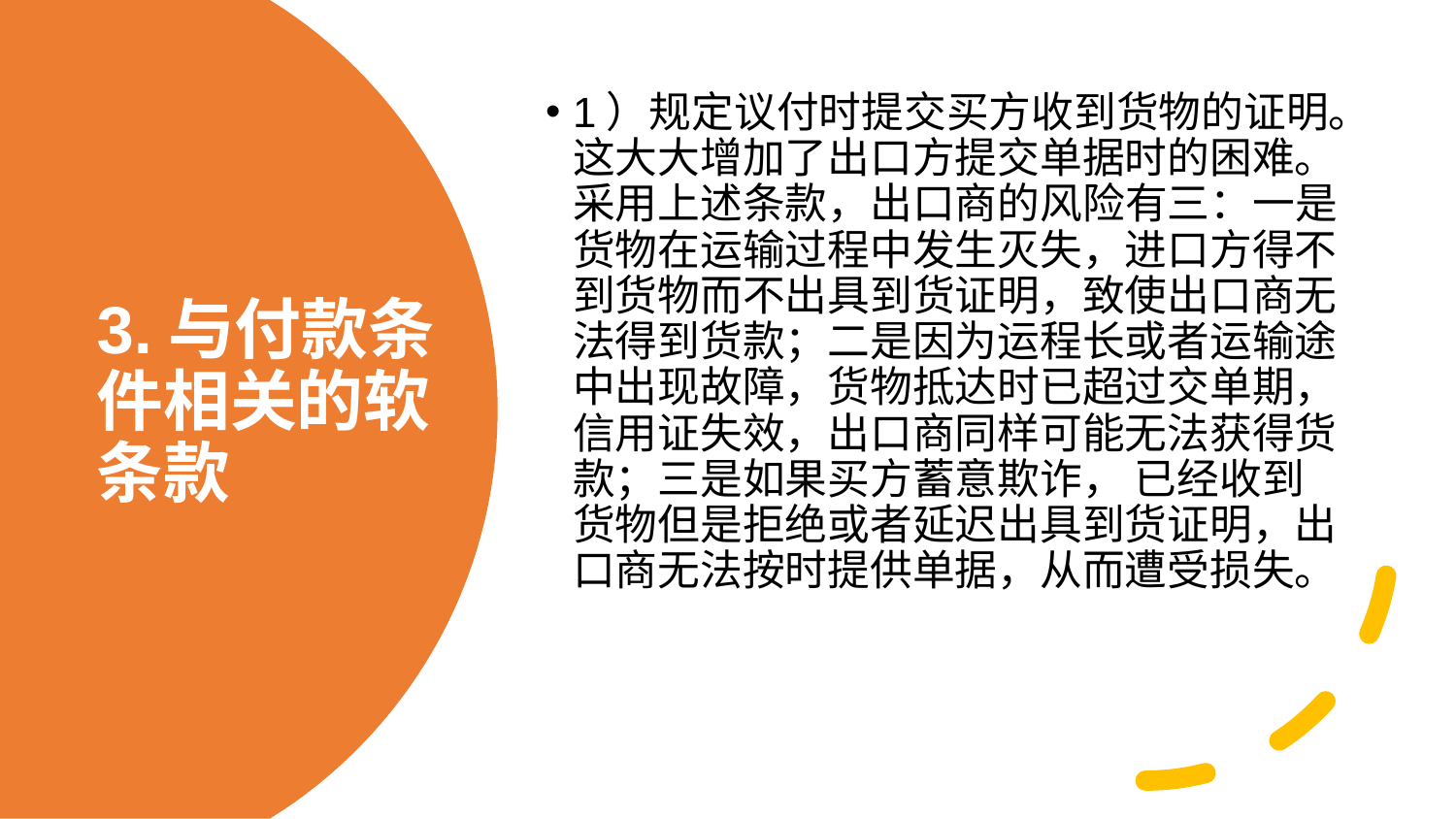

1）规定议付时提交买方收到货物的证明。这大大增加了出口方提交单据时的困难。采用上述条款，出口商的风险有三：一是货物在运输过程中发生灭失，进口方得不到货物而不出具到货证明，致使出口商无法得到货款；二是因为运程长或者运输途中出现故障，货物抵达时已超过交单期，信用证失效，出口商同样可能无法获得货款；三是如果买方蓄意欺诈， 已经收到货物但是拒绝或者延迟出具到货证明，出口商无法按时提供单据，从而遭受损失。

# 3.与付款条件相关的软条款